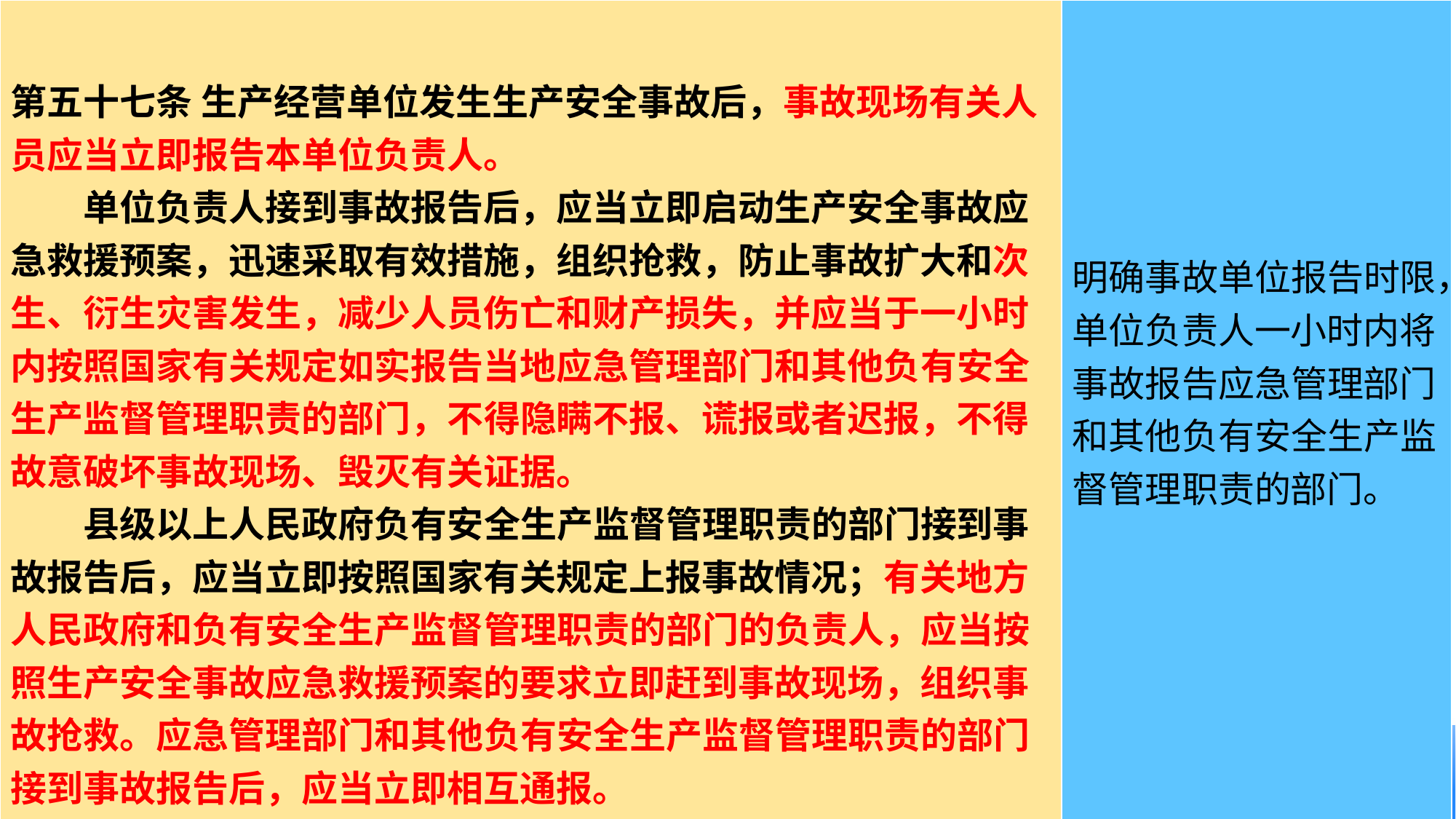

| 第五十七条 生产经营单位发生生产安全事故后，事故现场有关人员应当立即报告本单位负责人。 　　单位负责人接到事故报告后，应当立即启动生产安全事故应急救援预案，迅速采取有效措施，组织抢救，防止事故扩大和次生、衍生灾害发生，减少人员伤亡和财产损失，并应当于一小时内按照国家有关规定如实报告当地应急管理部门和其他负有安全生产监督管理职责的部门，不得隐瞒不报、谎报或者迟报，不得故意破坏事故现场、毁灭有关证据。 　　县级以上人民政府负有安全生产监督管理职责的部门接到事故报告后，应当立即按照国家有关规定上报事故情况；有关地方人民政府和负有安全生产监督管理职责的部门的负责人，应当按照生产安全事故应急救援预案的要求立即赶到事故现场，组织事故抢救。应急管理部门和其他负有安全生产监督管理职责的部门接到事故报告后，应当立即相互通报。 　　发生较大以上等级（含较大等级）生产安全事故的，当地公安、司法机关应当依法采取有效措施，防止有关责任人员逃逸或者转移、隐匿财产。 | 明确事故单位报告时限，单位负责人一小时内将事故报告应急管理部门和其他负有安全生产监督管理职责的部门。 |
| --- | --- |
#